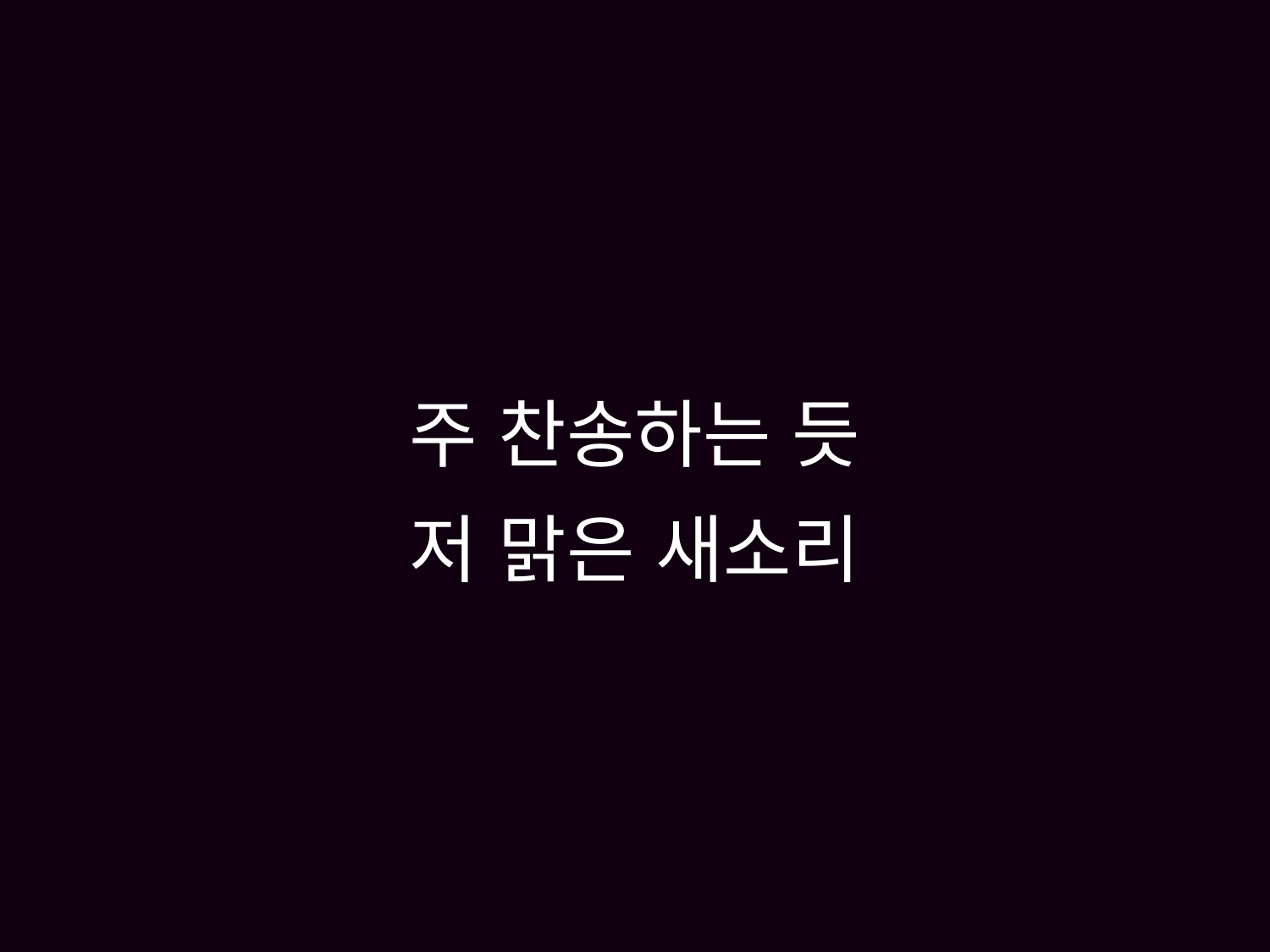

# 주 찬송하는 듯 저 맑은 새소리